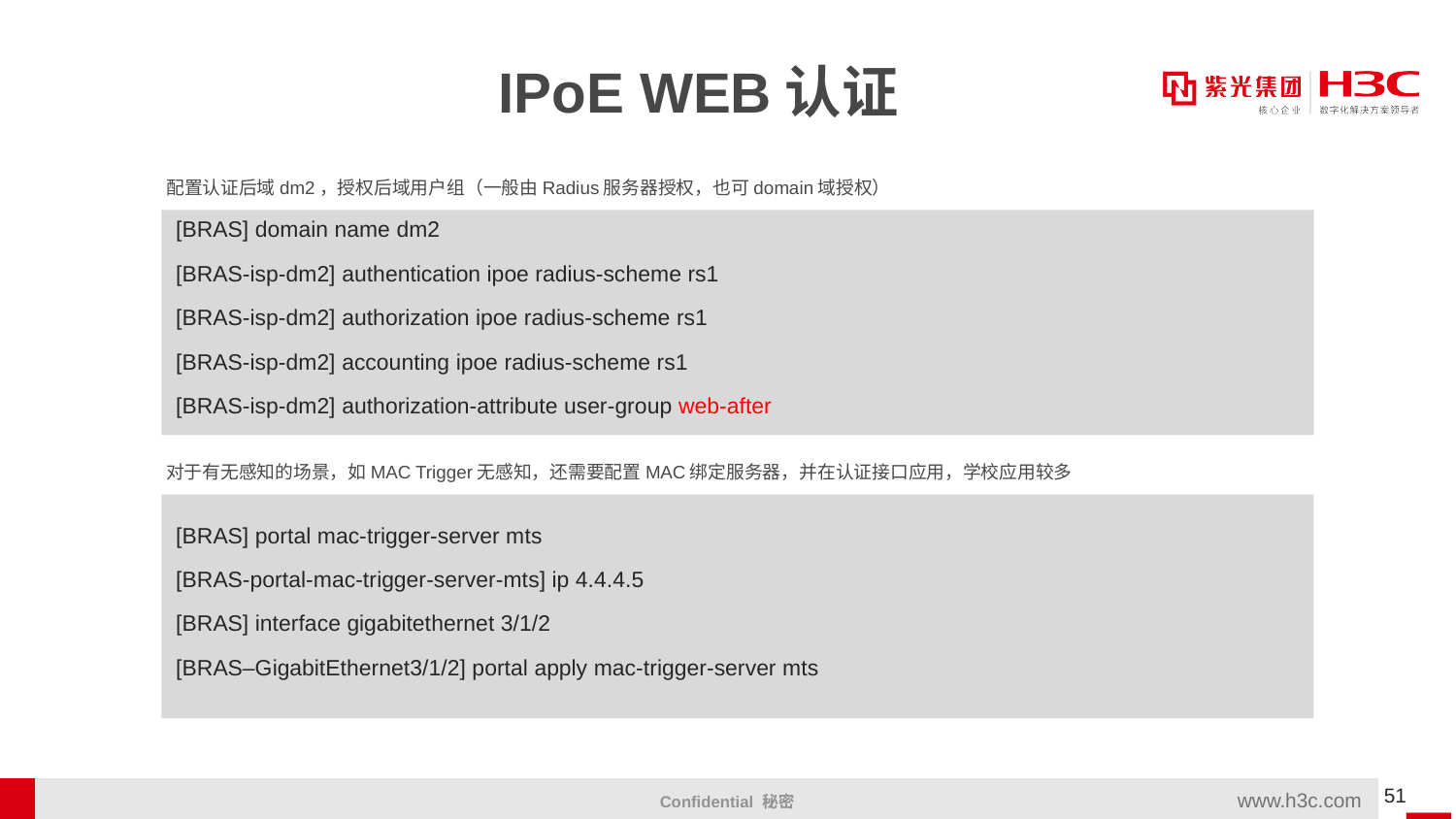

# IPoE WEB认证

配置认证后域dm2，授权后域用户组（一般由Radius服务器授权，也可domain域授权）
[BRAS] domain name dm2
[BRAS-isp-dm2] authentication ipoe radius-scheme rs1
[BRAS-isp-dm2] authorization ipoe radius-scheme rs1
[BRAS-isp-dm2] accounting ipoe radius-scheme rs1
[BRAS-isp-dm2] authorization-attribute user-group web-after
对于有无感知的场景，如MAC Trigger无感知，还需要配置MAC绑定服务器，并在认证接口应用，学校应用较多
[BRAS] portal mac-trigger-server mts
[BRAS-portal-mac-trigger-server-mts] ip 4.4.4.5
[BRAS] interface gigabitethernet 3/1/2
[BRAS–GigabitEthernet3/1/2] portal apply mac-trigger-server mts